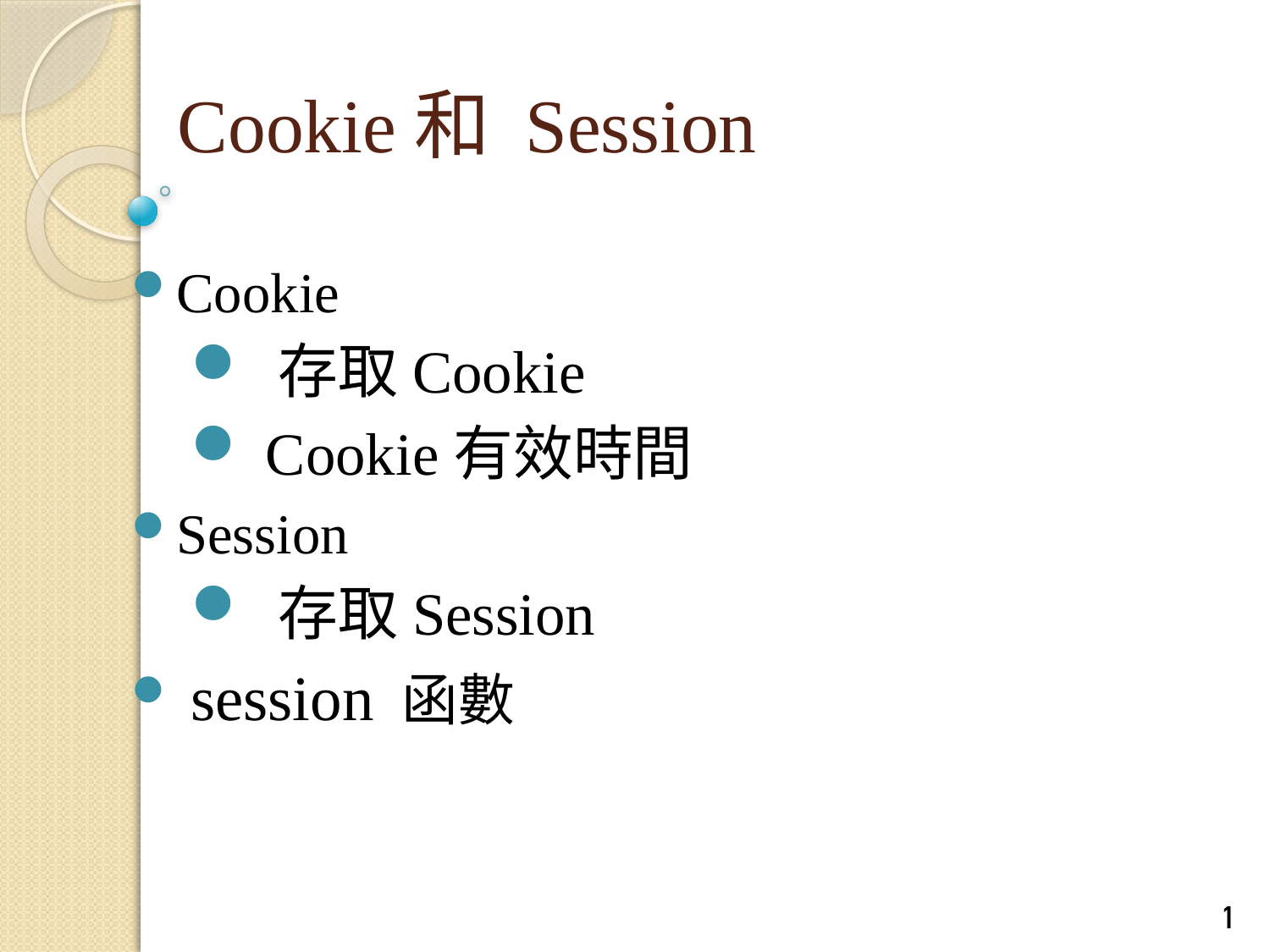

# Cookie和 Session
Cookie
 存取Cookie
 Cookie有效時間
Session
 存取Session
 session 函數

1